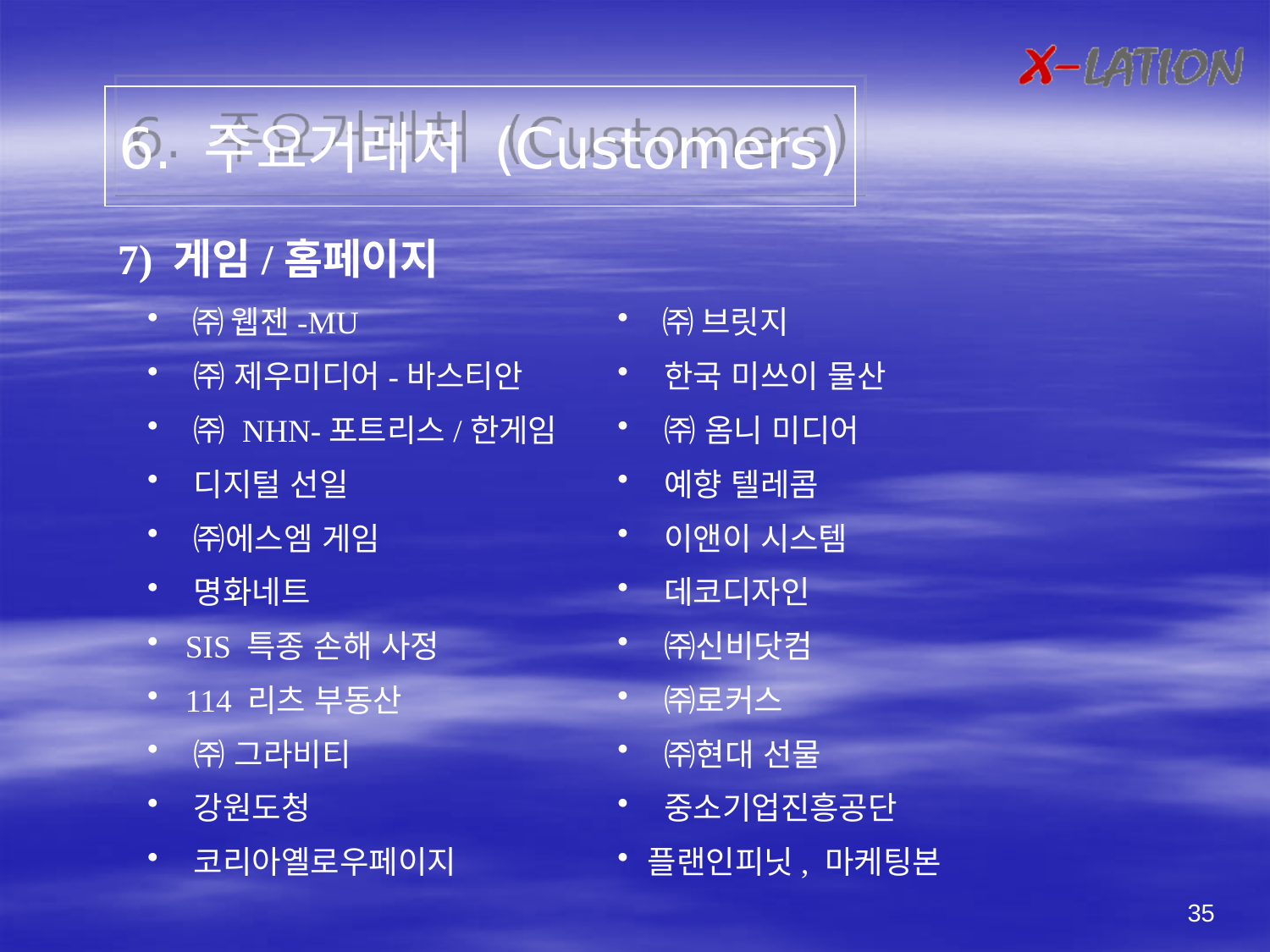

6. 주요거래처 (Customers)
7) 게임/홈페이지
 ㈜ 웹젠-MU
 ㈜ 제우미디어-바스티안
 ㈜ NHN-포트리스/한게임
 디지털 선일
 ㈜에스엠 게임
 명화네트
 SIS 특종 손해 사정
 114 리츠 부동산
 ㈜ 그라비티
 강원도청
 코리아옐로우페이지
 ㈜ 브릿지
 한국 미쓰이 물산
 ㈜ 옴니 미디어
 예향 텔레콤
 이앤이 시스템
 데코디자인
 ㈜신비닷컴
 ㈜로커스
 ㈜현대 선물
 중소기업진흥공단
플랜인피닛, 마케팅본
35